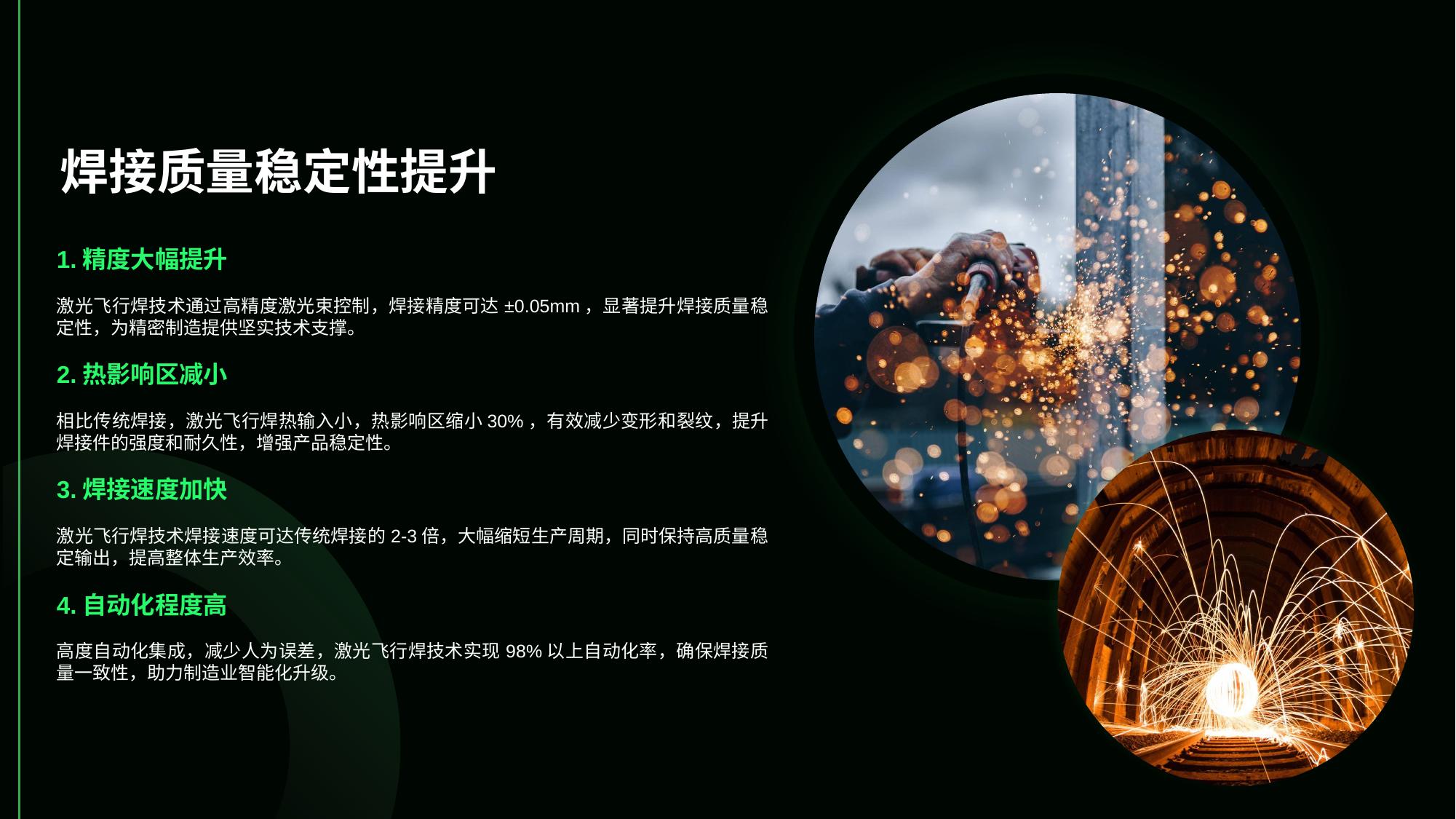

焊接质量稳定性提升

1.精度大幅提升
激光飞行焊技术通过高精度激光束控制，焊接精度可达±0.05mm，显著提升焊接质量稳定性，为精密制造提供坚实技术支撑。
2.热影响区减小
相比传统焊接，激光飞行焊热输入小，热影响区缩小30%，有效减少变形和裂纹，提升焊接件的强度和耐久性，增强产品稳定性。
3.焊接速度加快
激光飞行焊技术焊接速度可达传统焊接的2-3倍，大幅缩短生产周期，同时保持高质量稳定输出，提高整体生产效率。
4.自动化程度高
高度自动化集成，减少人为误差，激光飞行焊技术实现98%以上自动化率，确保焊接质量一致性，助力制造业智能化升级。